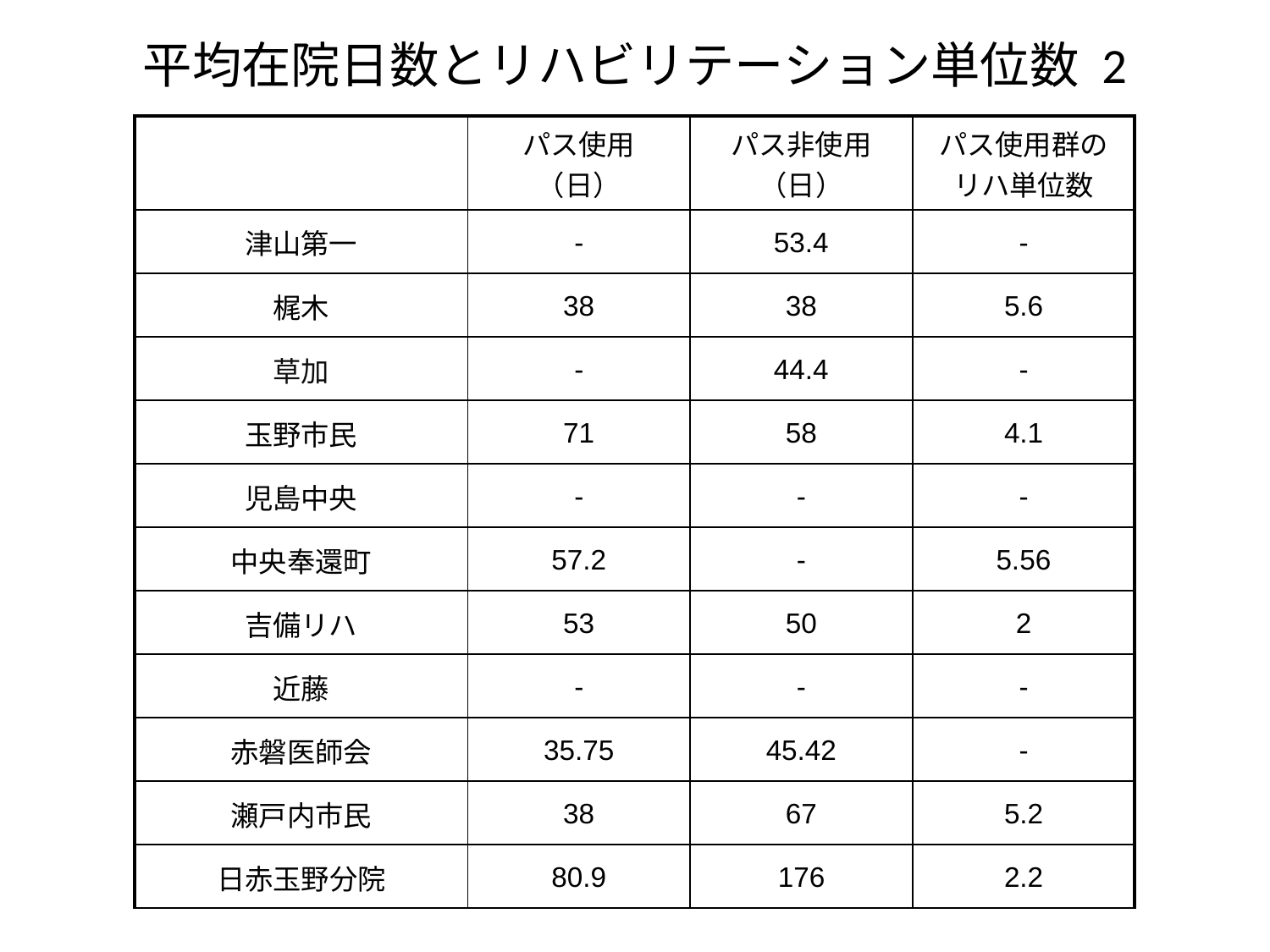

平均在院日数とリハビリテーション単位数 2
|  | パス使用（日） | パス非使用（日） | パス使用群の リハ単位数 |
| --- | --- | --- | --- |
| 津山第一 | - | 53.4 | - |
| 梶木 | 38 | 38 | 5.6 |
| 草加 | - | 44.4 | - |
| 玉野市民 | 71 | 58 | 4.1 |
| 児島中央 | - | - | - |
| 中央奉還町 | 57.2 | - | 5.56 |
| 吉備リハ | 53 | 50 | 2 |
| 近藤 | - | - | - |
| 赤磐医師会 | 35.75 | 45.42 | - |
| 瀬戸内市民 | 38 | 67 | 5.2 |
| 日赤玉野分院 | 80.9 | 176 | 2.2 |